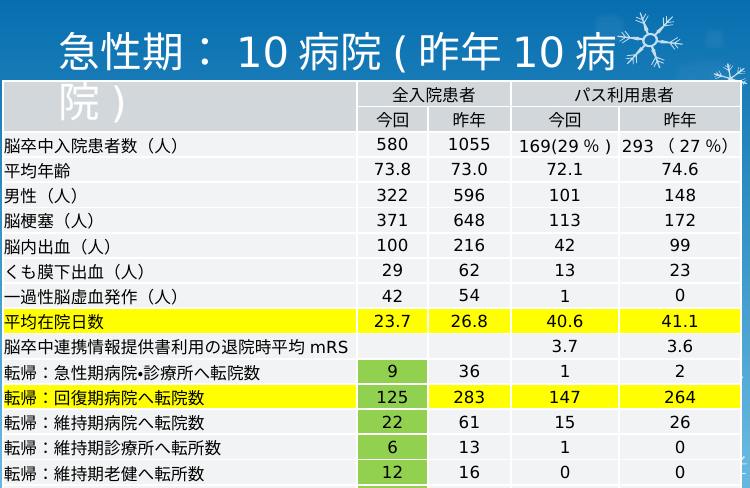

急性期：10病院(昨年10病院)
|  | 全入院患者 |  | パス利用患者 |  |
| --- | --- | --- | --- | --- |
|  | 今回 | 昨年 | 今回 | 昨年 |
| 脳卒中入院患者数（人） | 580 | 1055 | 169(29％) | 293（27％） |
| 平均年齢 | 73.8 | 73.0 | 72.1 | 74.6 |
| 男性（人） | 322 | 596 | 101 | 148 |
| 脳梗塞（人） | 371 | 648 | 113 | 172 |
| 脳内出血（人） | 100 | 216 | 42 | 99 |
| くも膜下出血（人） | 29 | 62 | 13 | 23 |
| 一過性脳虚血発作（人） | 42 | 54 | 1 | 0 |
| 平均在院日数 | 23.7 | 26.8 | 40.6 | 41.1 |
| 脳卒中連携情報提供書利用の退院時平均mRS |  |  | 3.7 | 3.6 |
| 転帰：急性期病院・診療所へ転院数 | 9 | 36 | 1 | 2 |
| 転帰：回復期病院へ転院数 | 125 | 283 | 147 | 264 |
| 転帰：維持期病院へ転院数 | 22 | 61 | 15 | 26 |
| 転帰：維持期診療所へ転所数 | 6 | 13 | 1 | 0 |
| 転帰：維持期老健へ転所数 | 12 | 16 | 0 | 0 |
| 転帰：在宅復帰患者数 | 206 | 579 | 3 | 2 |
| 転帰：死亡数 | 42 | 52 | 1 | 0 |